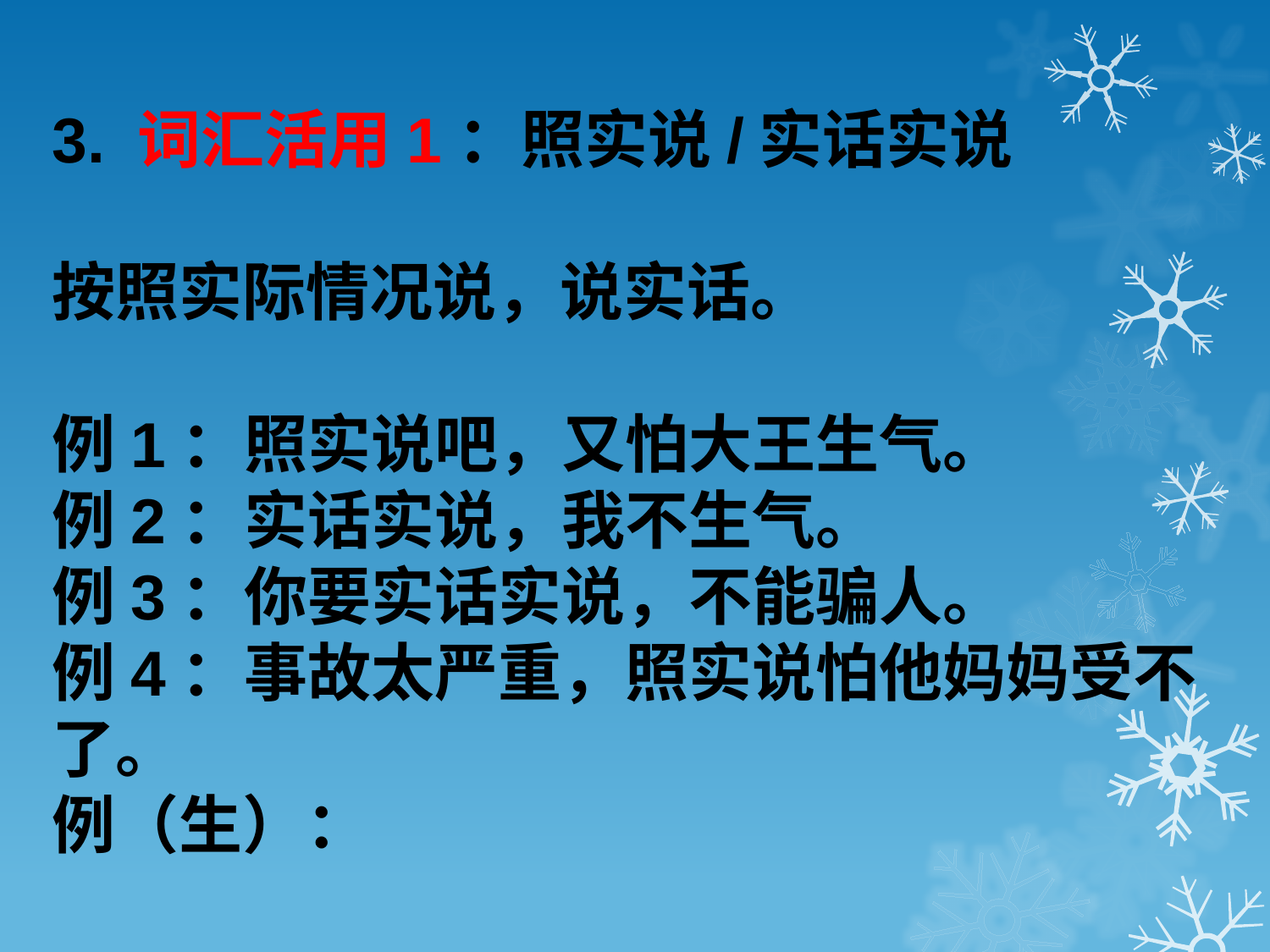

3. 词汇活用1：照实说/实话实说

按照实际情况说，说实话。

例1：照实说吧，又怕大王生气。
例2：实话实说，我不生气。
例3：你要实话实说，不能骗人。
例4：事故太严重，照实说怕他妈妈受不了。
例（生）：